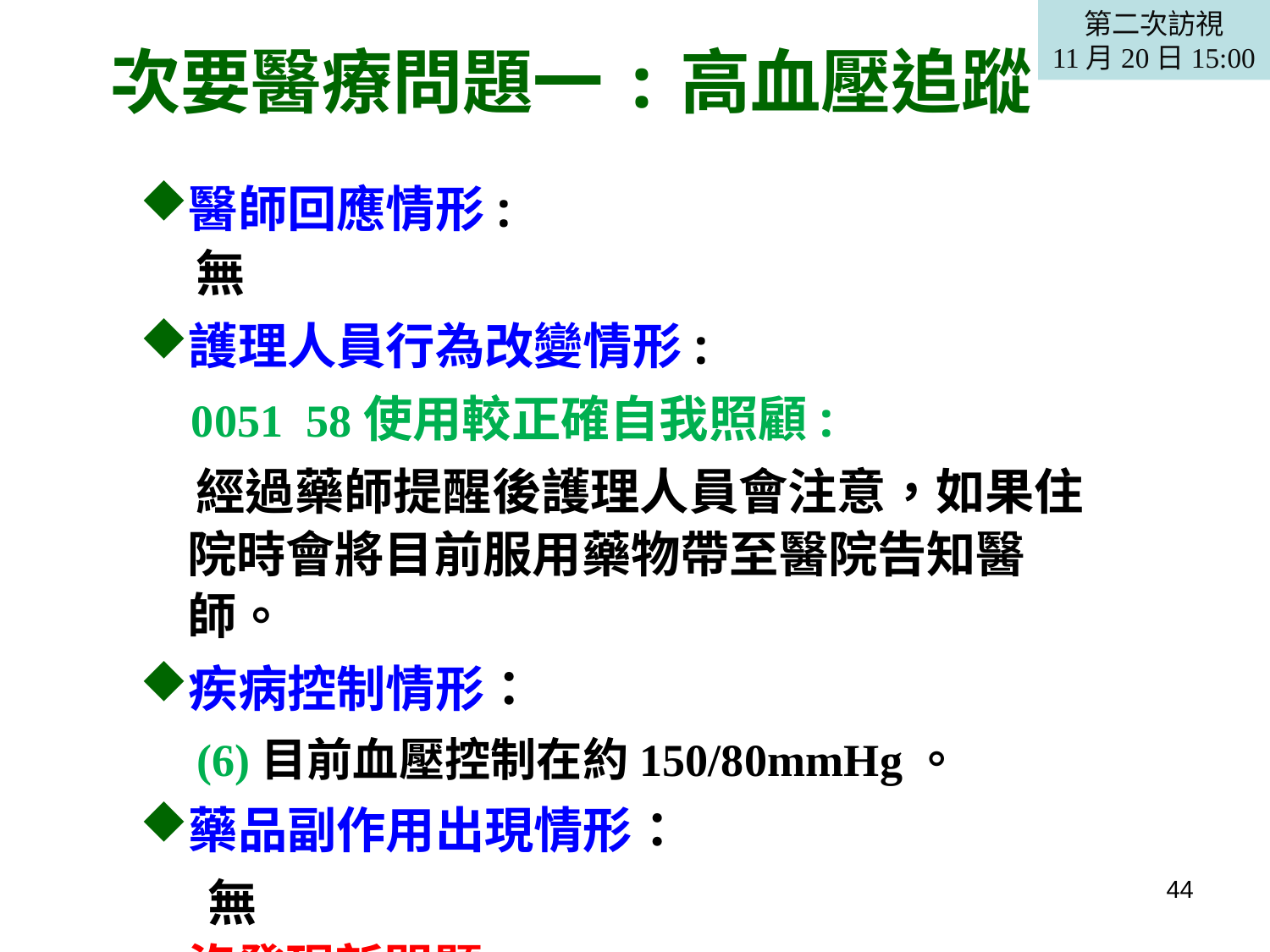

次要醫療問題一:高血壓追蹤
第二次訪視
11月20日15:00
醫師回應情形:
    無
護理人員行為改變情形:
    0051  58使用較正確自我照顧:
    經過藥師提醒後護理人員會注意，如果住院時會將目前服用藥物帶至醫院告知醫師。
疾病控制情形：
     (6)目前血壓控制在約150/80mmHg。
藥品副作用出現情形：
     無
沒發現新問題

44